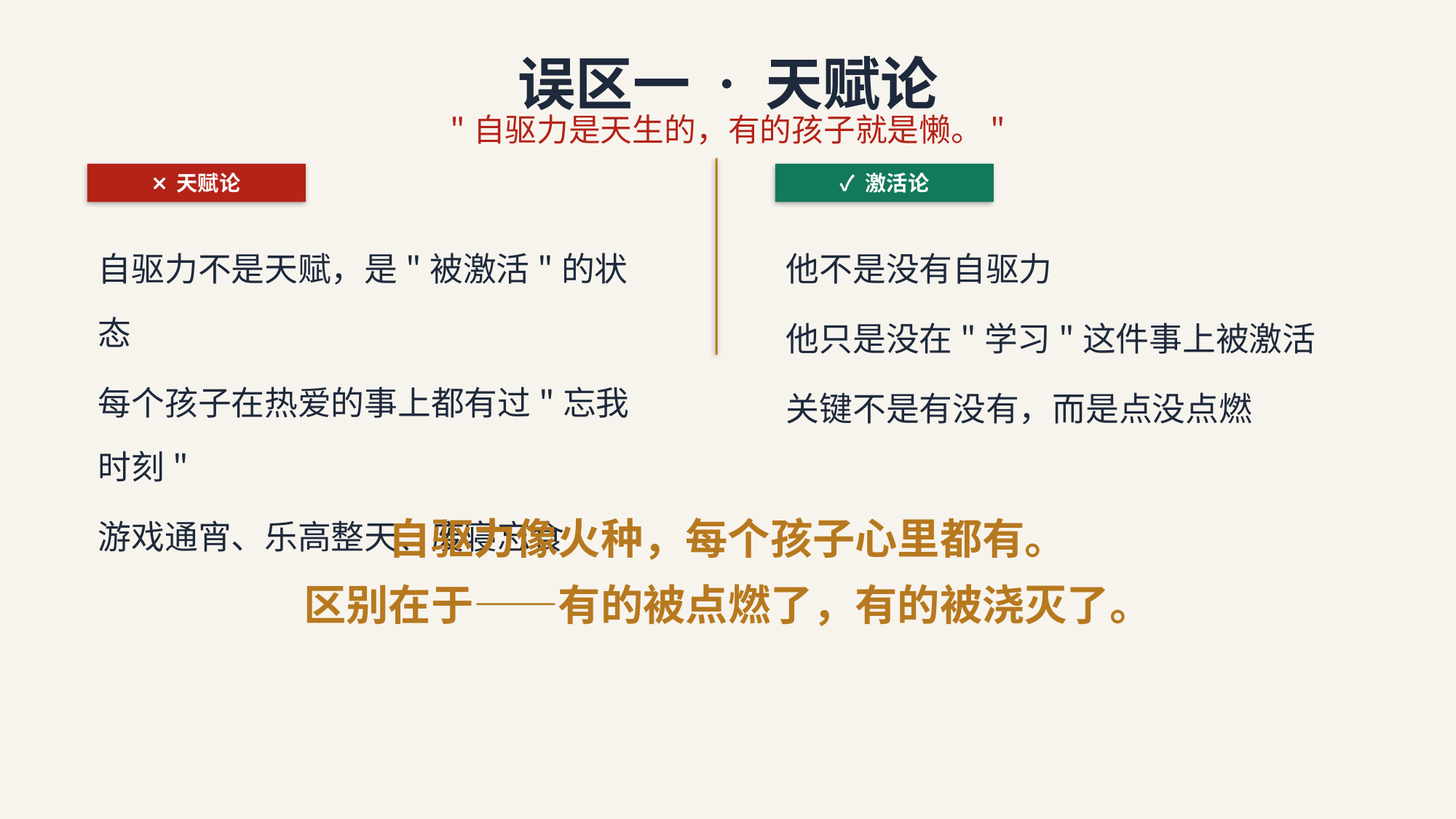

误区一 · 天赋论
"自驱力是天生的，有的孩子就是懒。"

❌ 天赋论
✓ 激活论
自驱力不是天赋，是"被激活"的状态
每个孩子在热爱的事上都有过"忘我时刻"
游戏通宵、乐高整天、废寝忘食
他不是没有自驱力
他只是没在"学习"这件事上被激活
关键不是有没有，而是点没点燃
自驱力像火种，每个孩子心里都有。
区别在于——有的被点燃了，有的被浇灭了。